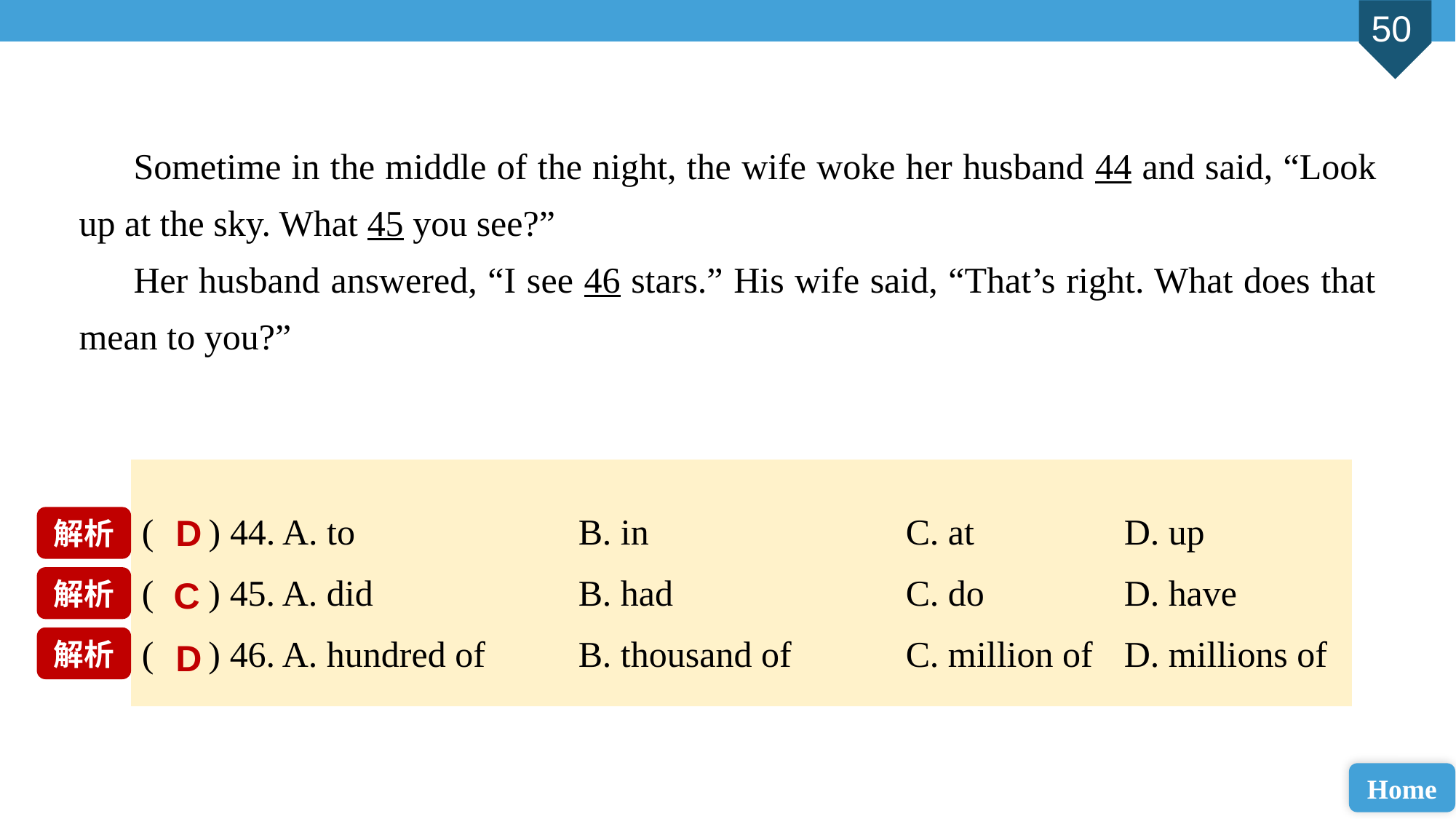

Sometime in the middle of the night, the wife woke her husband 44 and said, “Look up at the sky. What 45 you see?”
Her husband answered, “I see 46 stars.” His wife said, “That’s right. What does that mean to you?”
(      ) 44. A. to 		B. in 			C. at 		D. up
(      ) 45. A. did 		B. had 			C. do 		D. have
(      ) 46. A. hundred of 	B. thousand of 	C. million of 	D. millions of
D
解析
解析
C
解析
D